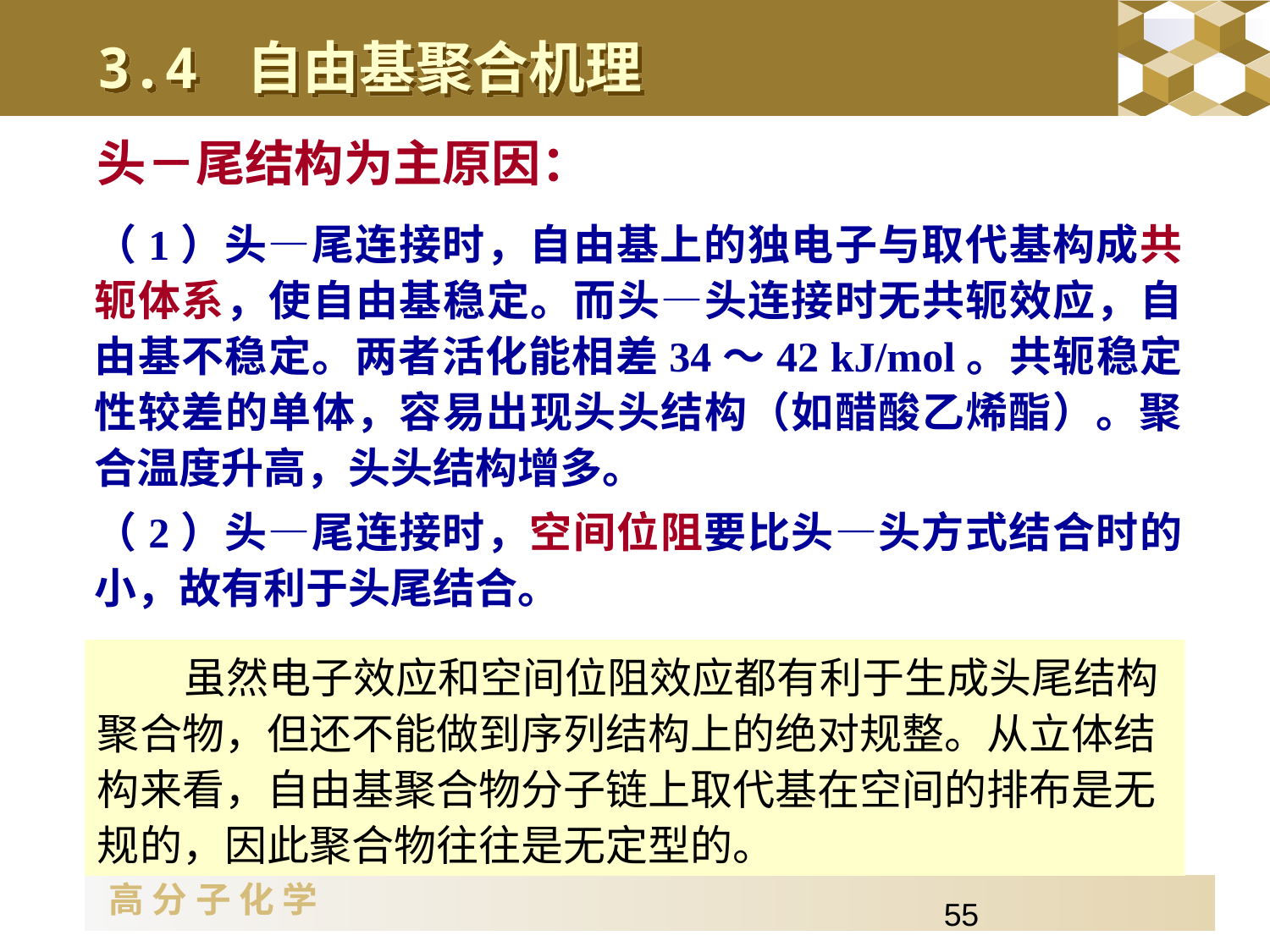

3.4 自由基聚合机理
头－尾结构为主原因：
（1）头—尾连接时，自由基上的独电子与取代基构成共轭体系，使自由基稳定。而头—头连接时无共轭效应，自由基不稳定。两者活化能相差34～42 kJ/mol。共轭稳定性较差的单体，容易出现头头结构（如醋酸乙烯酯）。聚合温度升高，头头结构增多。
（2）头—尾连接时，空间位阻要比头—头方式结合时的小，故有利于头尾结合。
虽然电子效应和空间位阻效应都有利于生成头尾结构聚合物，但还不能做到序列结构上的绝对规整。从立体结构来看，自由基聚合物分子链上取代基在空间的排布是无规的，因此聚合物往往是无定型的。